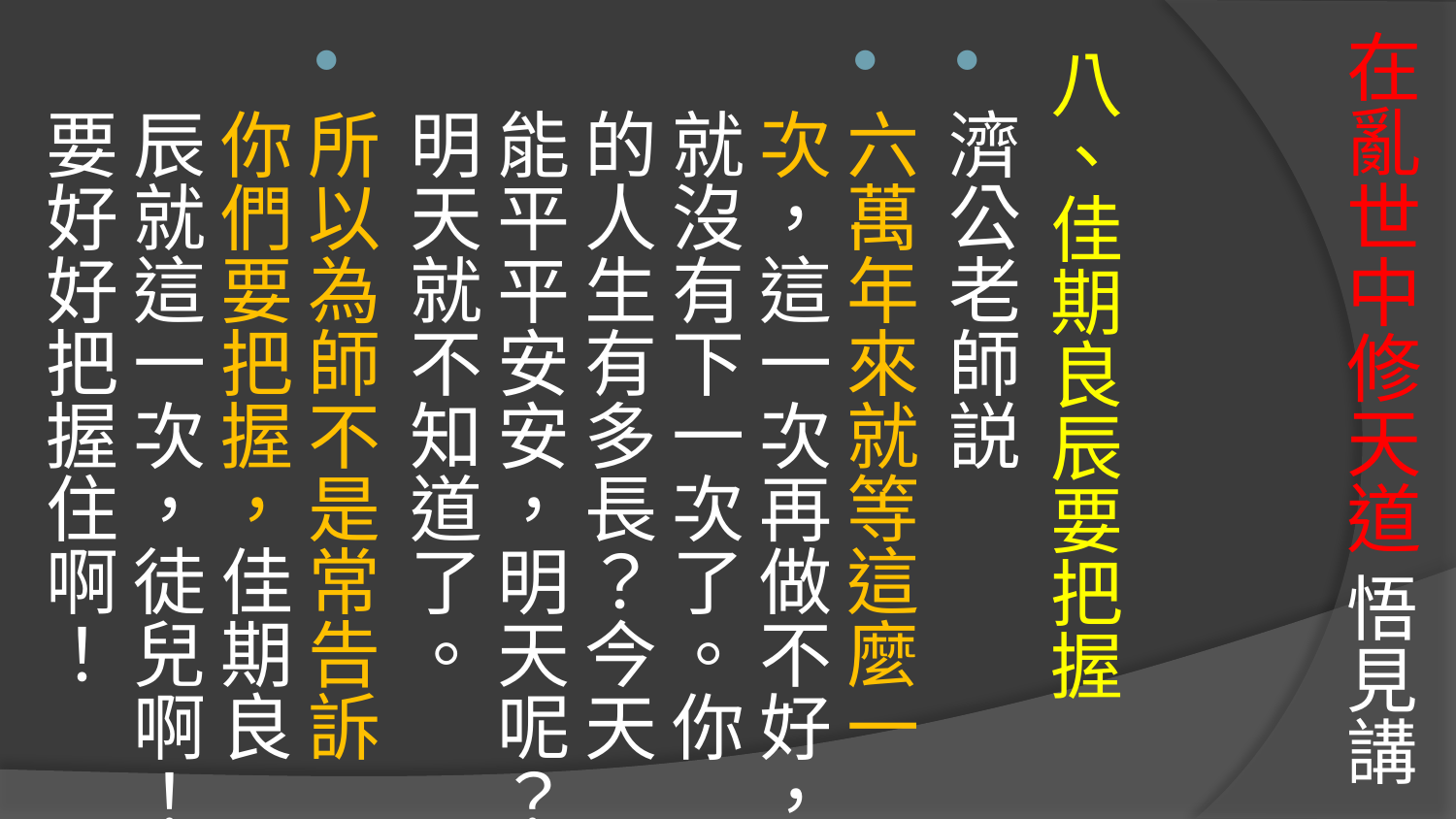

# 在亂世中修天道 悟見講
八、佳期良辰要把握
濟公老師説
六萬年來就等這麼一次，這一次再做不好，就沒有下一次了。你的人生有多長？今天能平平安安，明天呢？明天就不知道了。
所以為師不是常告訴你們要把握，佳期良辰就這一次，徒兒啊！要好好把握住啊！